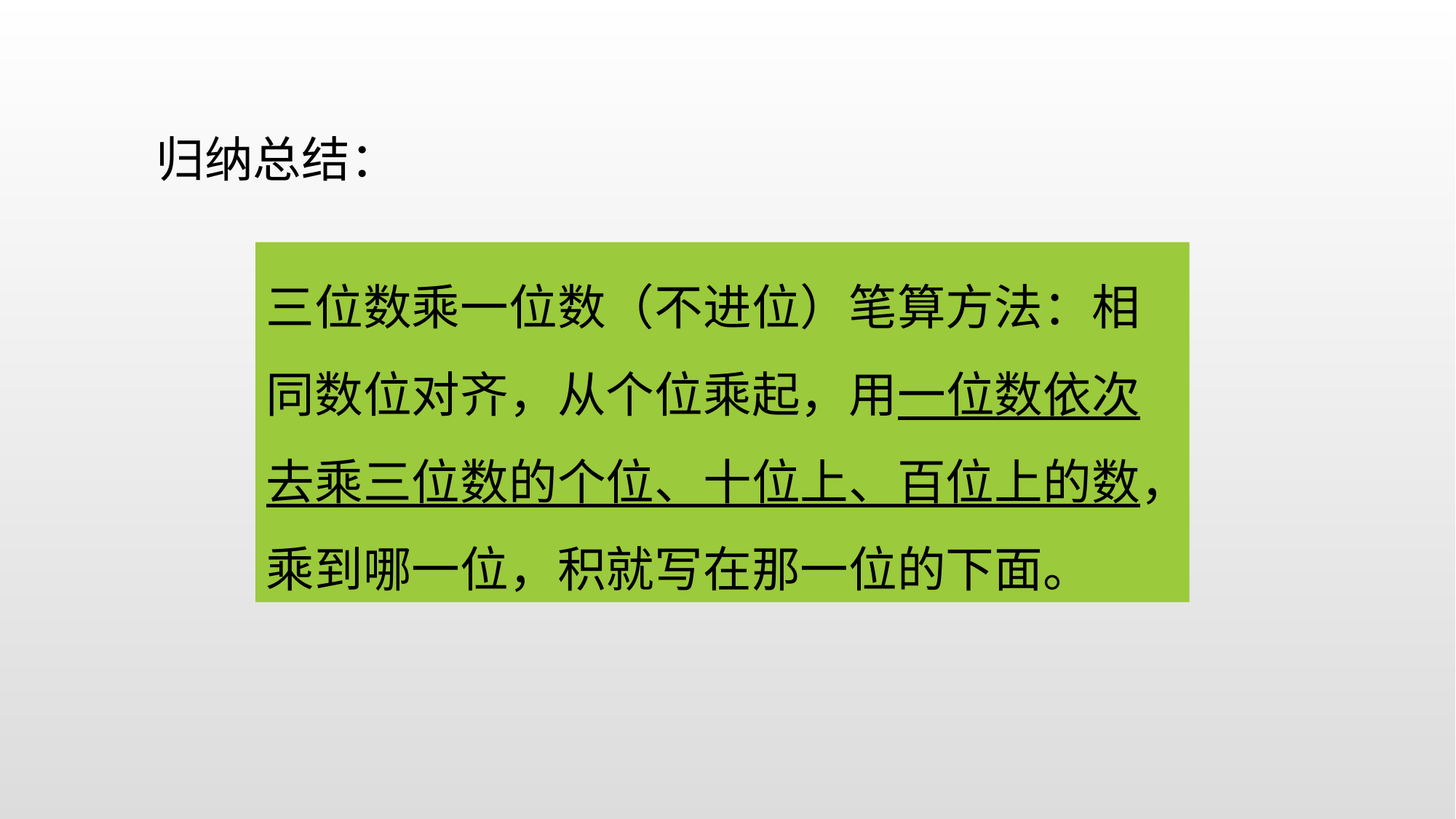

归纳总结：
三位数乘一位数（不进位）笔算方法：相同数位对齐，从个位乘起，用一位数依次去乘三位数的个位、十位上、百位上的数，乘到哪一位，积就写在那一位的下面。